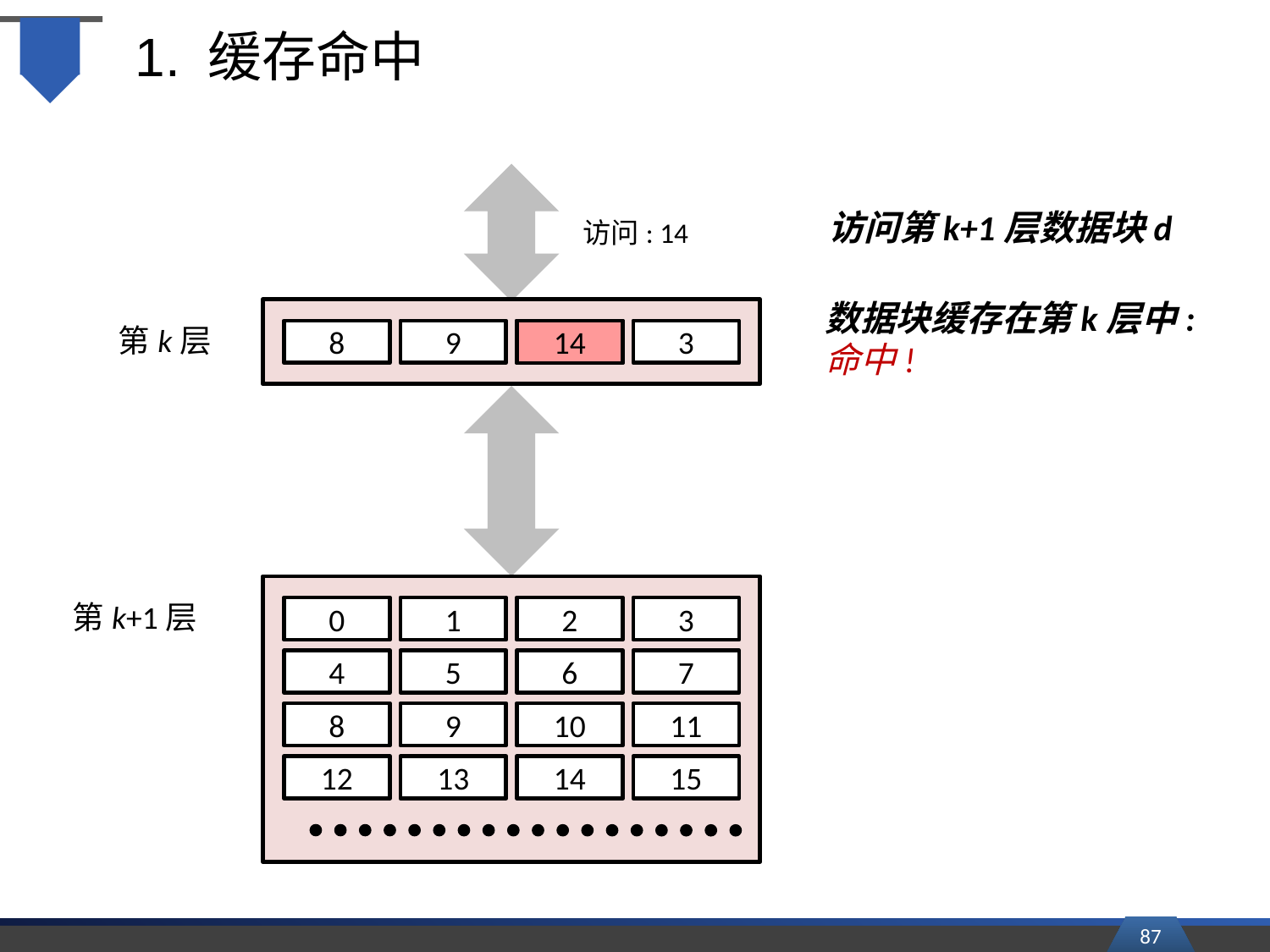

# 1. 缓存命中

访问第k+1层数据块d
访问: 14
数据块缓存在第k层中:
命中!

第k层
8
9
14
3
14

第k+1层
0
1
2
3
4
5
6
7
8
9
10
11
12
13
14
15
87